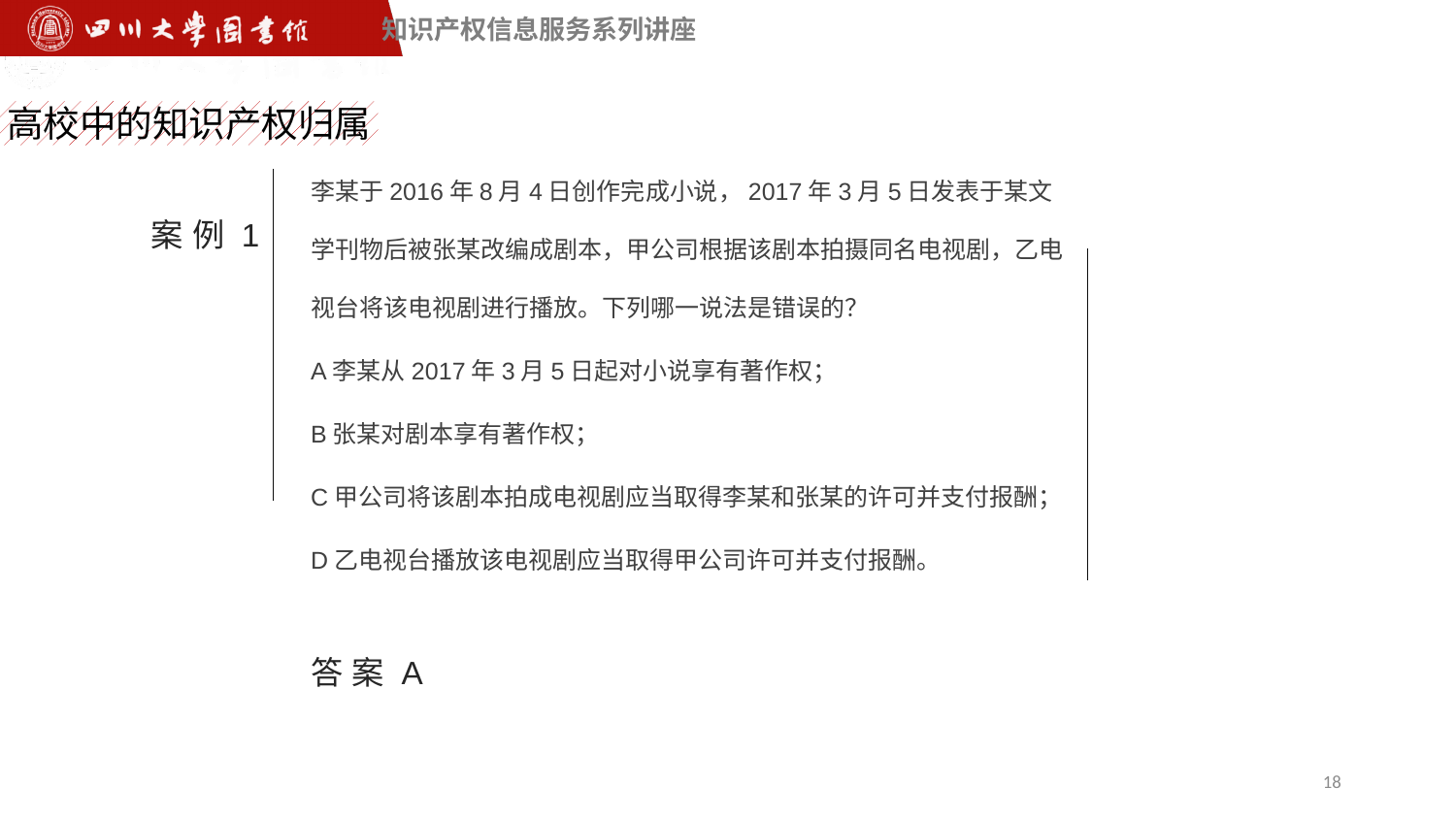

高校中的知识产权归属
李某于2016年8月4日创作完成小说，2017年3月5日发表于某文学刊物后被张某改编成剧本，甲公司根据该剧本拍摄同名电视剧，乙电视台将该电视剧进行播放。下列哪一说法是错误的？
A李某从2017年3月5日起对小说享有著作权；
B张某对剧本享有著作权；
C甲公司将该剧本拍成电视剧应当取得李某和张某的许可并支付报酬；
D乙电视台播放该电视剧应当取得甲公司许可并支付报酬。

案例1
答案A
18